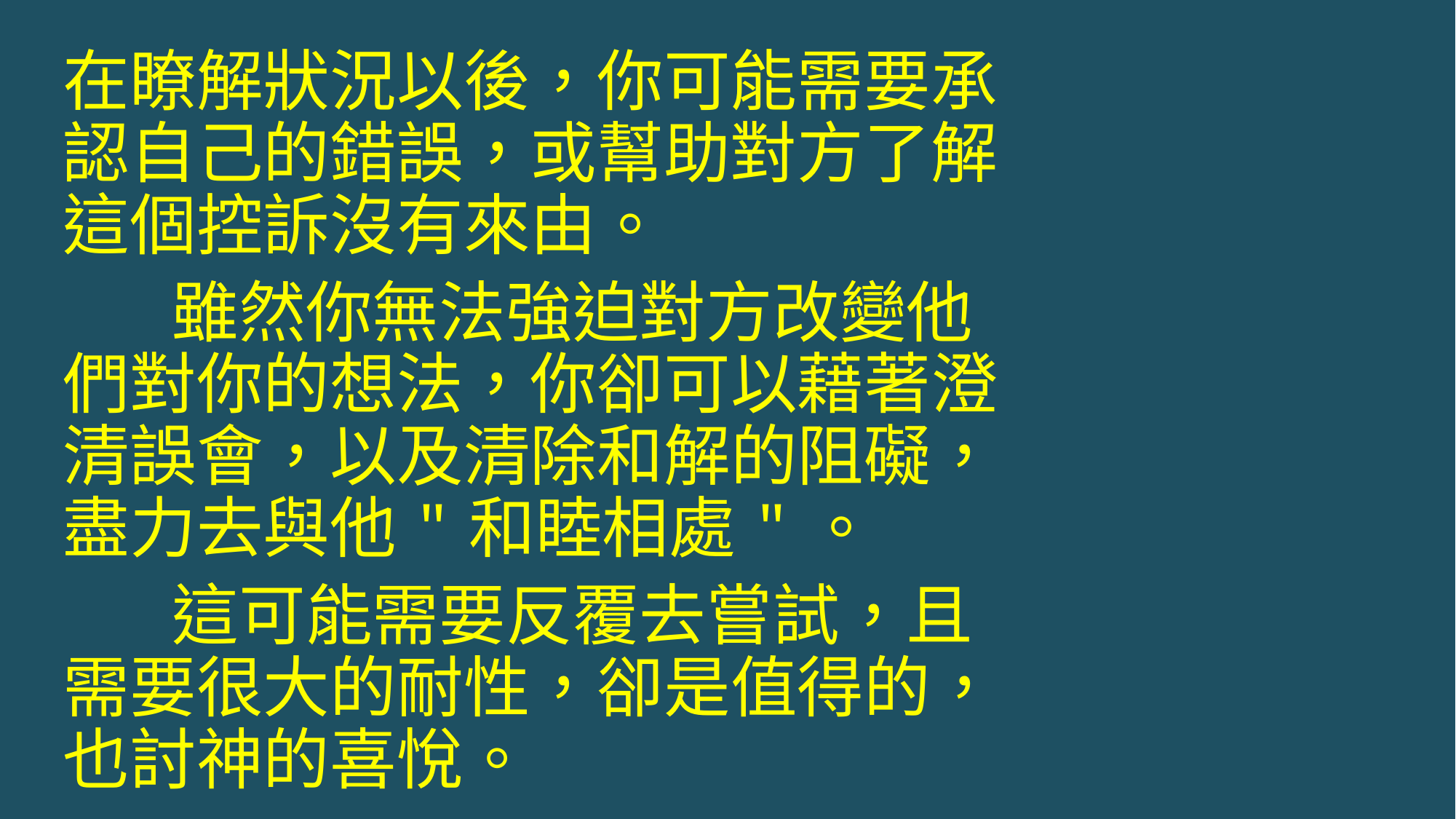

在瞭解狀況以後，你可能需要承認自己的錯誤，或幫助對方了解這個控訴沒有來由。
	雖然你無法強迫對方改變他們對你的想法，你卻可以藉著澄清誤會，以及清除和解的阻礙，盡力去與他"和睦相處"。
	這可能需要反覆去嘗試，且需要很大的耐性，卻是值得的，也討神的喜悅。